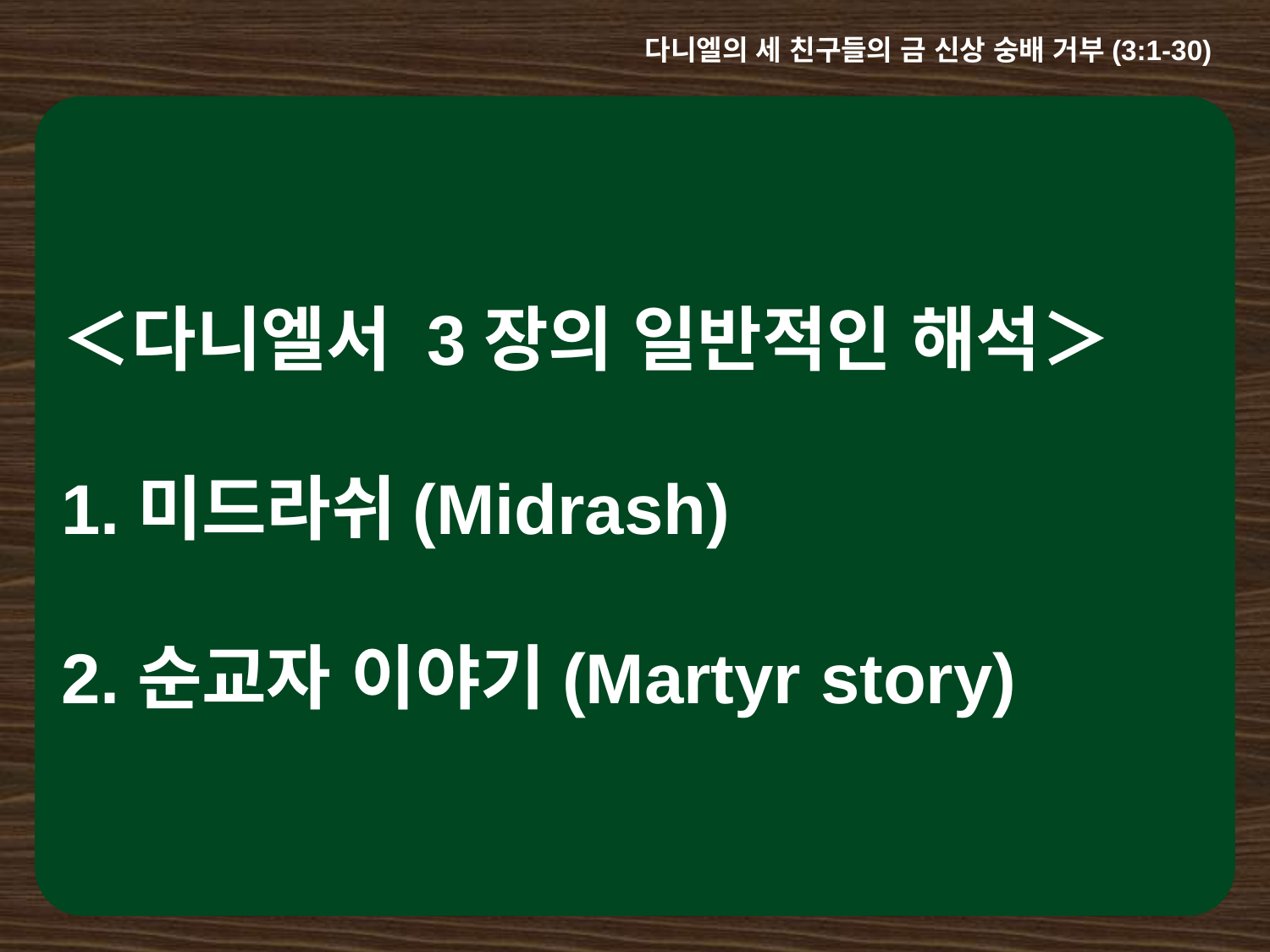

다니엘의 세 친구들의 금 신상 숭배 거부(3:1-30)
＜다니엘서 3장의 일반적인 해석＞

1.미드라쉬(Midrash)

2.순교자 이야기(Martyr story)